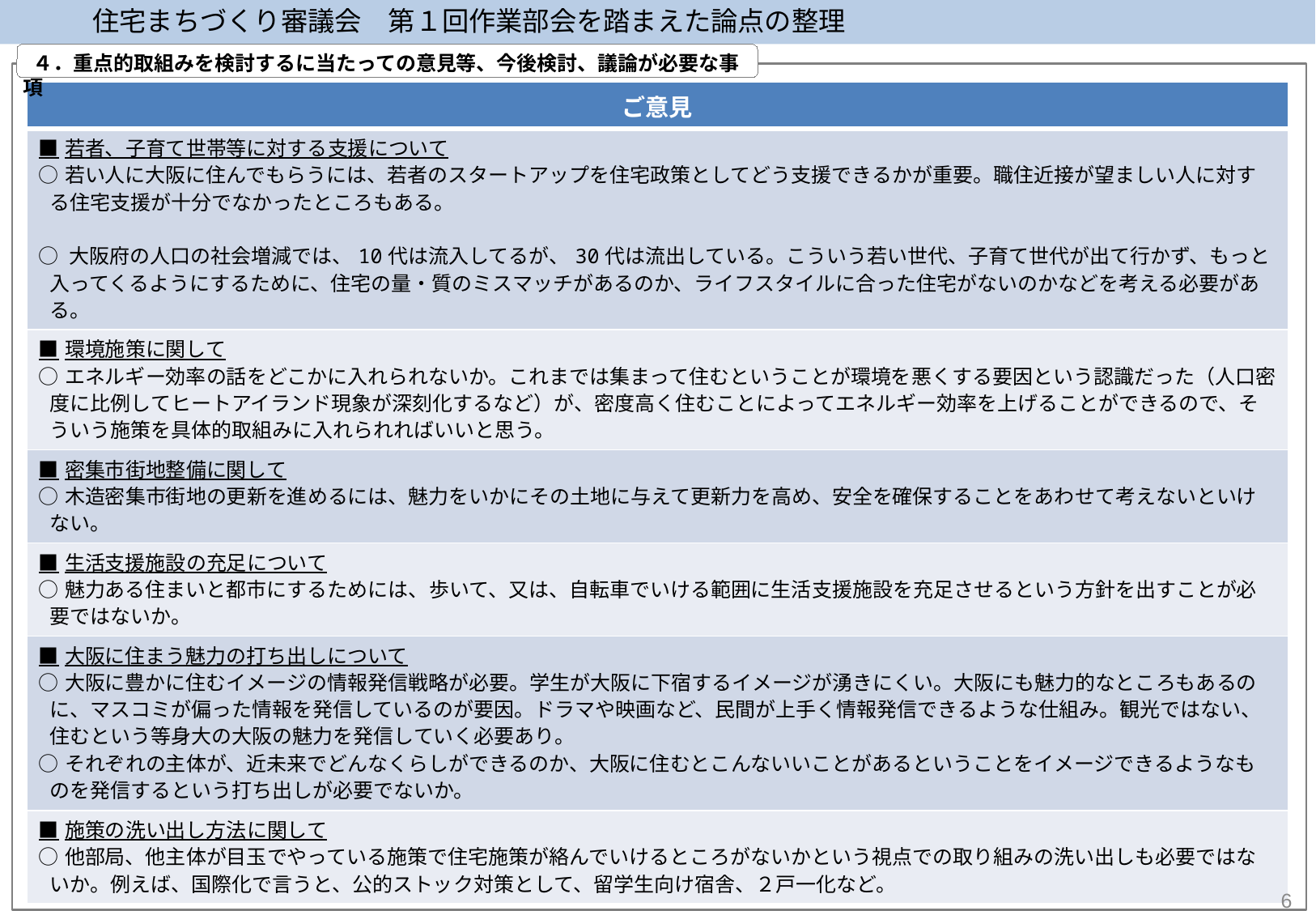

住宅まちづくり審議会　第１回作業部会を踏まえた論点の整理
 ４．重点的取組みを検討するに当たっての意見等、今後検討、議論が必要な事項

| ご意見 |
| --- |
| ■若者、子育て世帯等に対する支援について ○若い人に大阪に住んでもらうには、若者のスタートアップを住宅政策としてどう支援できるかが重要。職住近接が望ましい人に対する住宅支援が十分でなかったところもある。 ○ 大阪府の人口の社会増減では、10代は流入してるが、30代は流出している。こういう若い世代、子育て世代が出て行かず、もっと入ってくるようにするために、住宅の量・質のミスマッチがあるのか、ライフスタイルに合った住宅がないのかなどを考える必要がある。 |
| ■環境施策に関して ○エネルギー効率の話をどこかに入れられないか。これまでは集まって住むということが環境を悪くする要因という認識だった（人口密度に比例してヒートアイランド現象が深刻化するなど）が、密度高く住むことによってエネルギー効率を上げることができるので、そういう施策を具体的取組みに入れられればいいと思う。 |
| ■密集市街地整備に関して ○木造密集市街地の更新を進めるには、魅力をいかにその土地に与えて更新力を高め、安全を確保することをあわせて考えないといけない。 |
| ■生活支援施設の充足について ○魅力ある住まいと都市にするためには、歩いて、又は、自転車でいける範囲に生活支援施設を充足させるという方針を出すことが必要ではないか。 |
| ■大阪に住まう魅力の打ち出しについて ○大阪に豊かに住むイメージの情報発信戦略が必要。学生が大阪に下宿するイメージが湧きにくい。大阪にも魅力的なところもあるのに、マスコミが偏った情報を発信しているのが要因。ドラマや映画など、民間が上手く情報発信できるような仕組み。観光ではない、住むという等身大の大阪の魅力を発信していく必要あり。 ○それぞれの主体が、近未来でどんなくらしができるのか、大阪に住むとこんないいことがあるということをイメージできるようなものを発信するという打ち出しが必要でないか。 |
| ■施策の洗い出し方法に関して ○他部局、他主体が目玉でやっている施策で住宅施策が絡んでいけるところがないかという視点での取り組みの洗い出しも必要ではないか。例えば、国際化で言うと、公的ストック対策として、留学生向け宿舎、２戸一化など。 |
6